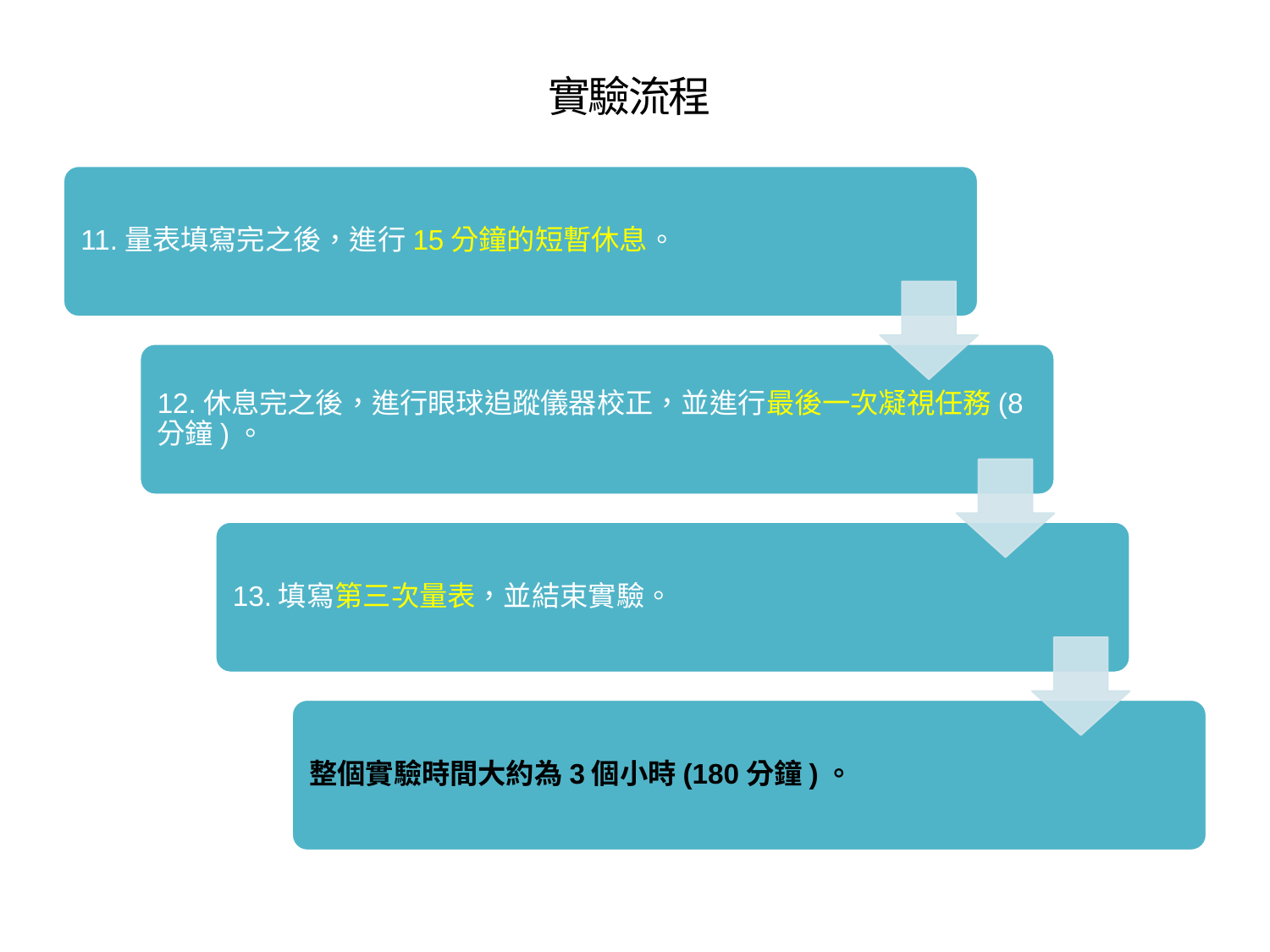

# 實驗流程
11.量表填寫完之後，進行15分鐘的短暫休息。
12.休息完之後，進行眼球追蹤儀器校正，並進行最後一次凝視任務(8分鐘)。
13.填寫第三次量表，並結束實驗。
整個實驗時間大約為3個小時(180分鐘)。